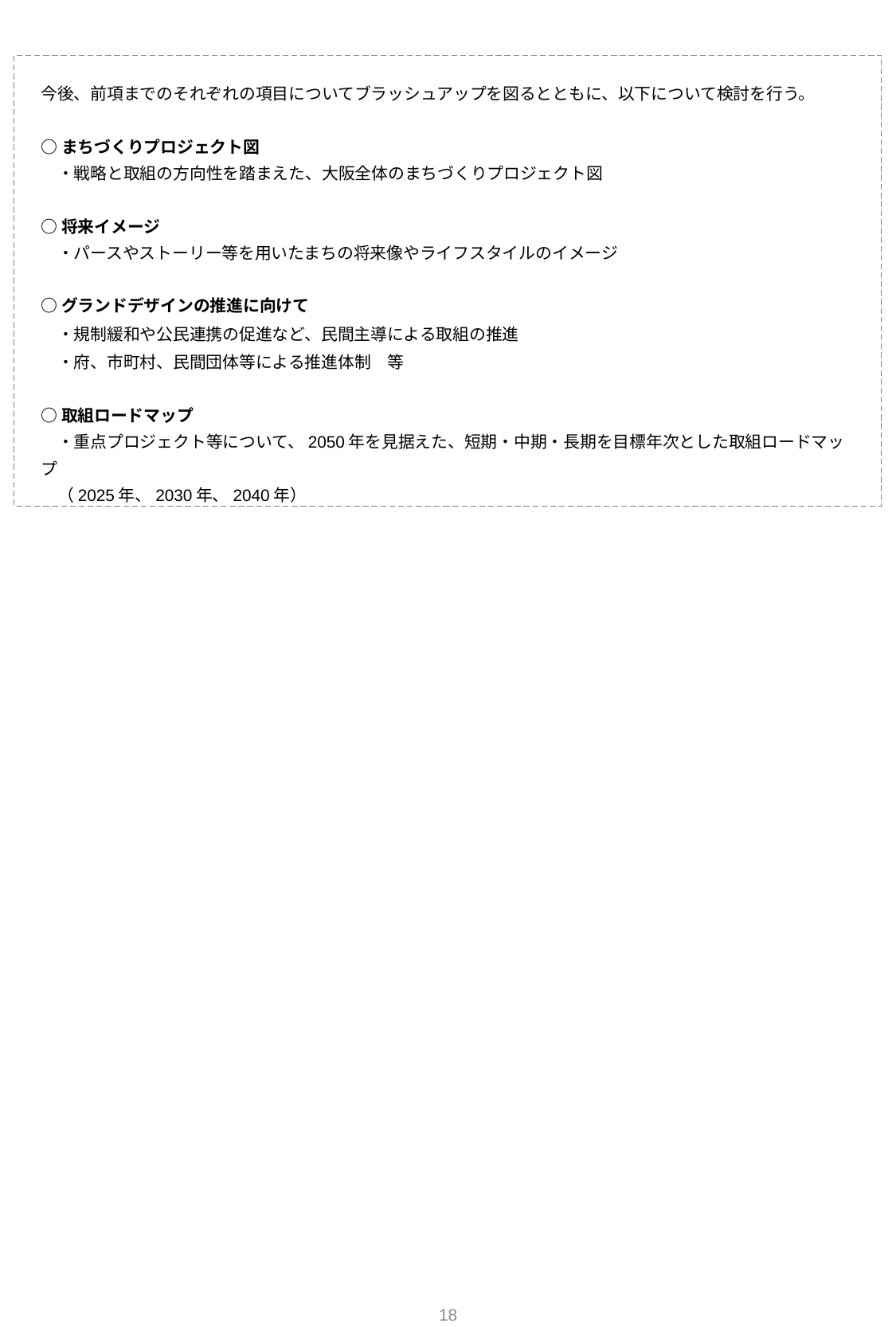

今後、前項までのそれぞれの項目についてブラッシュアップを図るとともに、以下について検討を行う。

○まちづくりプロジェクト図
　・戦略と取組の方向性を踏まえた、大阪全体のまちづくりプロジェクト図

○将来イメージ
　・パースやストーリー等を用いたまちの将来像やライフスタイルのイメージ

○グランドデザインの推進に向けて
　・規制緩和や公民連携の促進など、民間主導による取組の推進
　・府、市町村、民間団体等による推進体制　等

○取組ロードマップ
　・重点プロジェクト等について、2050年を見据えた、短期・中期・長期を目標年次とした取組ロードマップ
　（2025年、2030年、2040年）

18